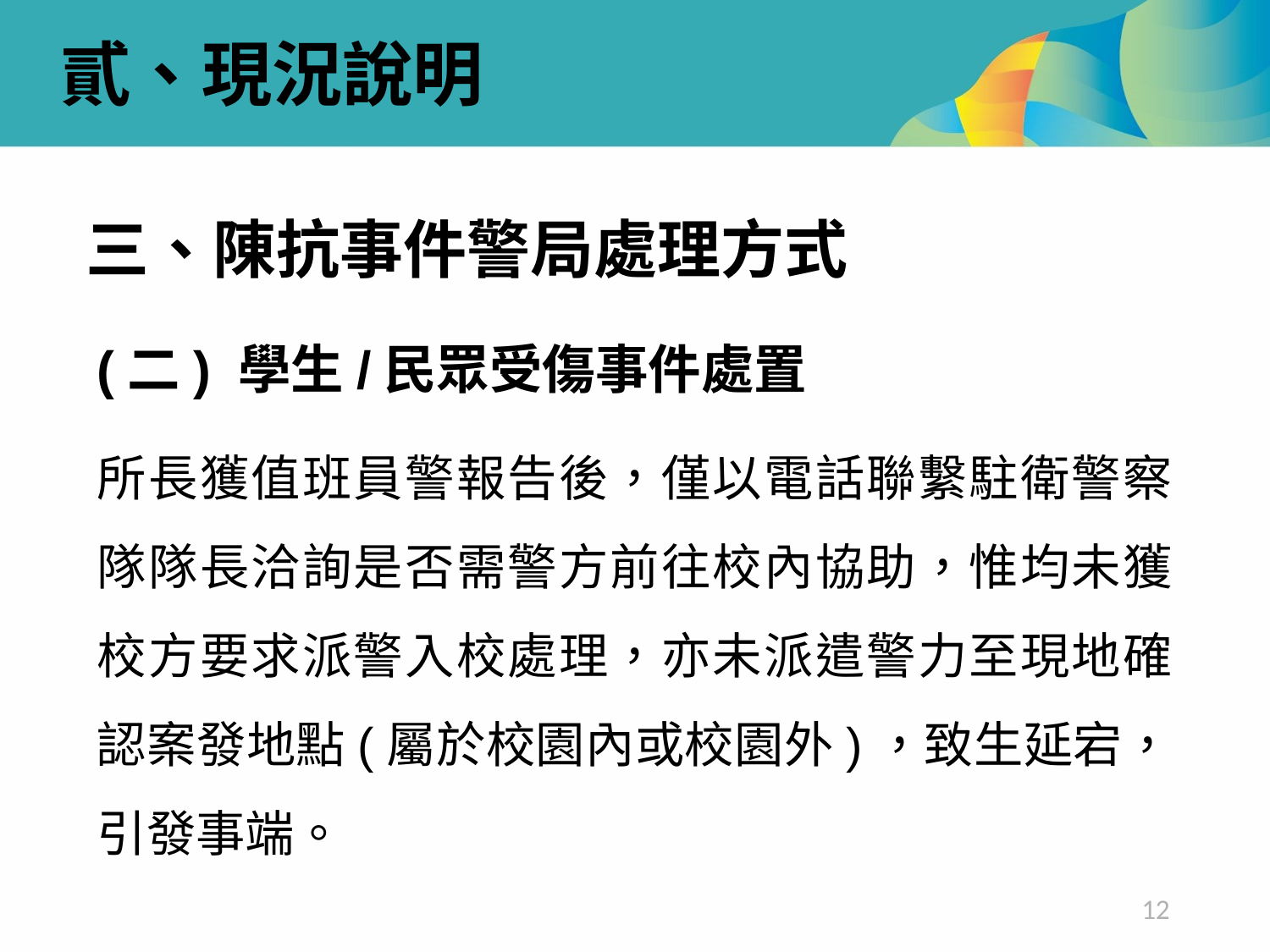

貳、現況說明
三、陳抗事件警局處理方式
(二) 學生/民眾受傷事件處置
所長獲值班員警報告後，僅以電話聯繫駐衛警察隊隊長洽詢是否需警方前往校內協助，惟均未獲校方要求派警入校處理，亦未派遣警力至現地確認案發地點(屬於校園內或校園外)，致生延宕，引發事端。
12